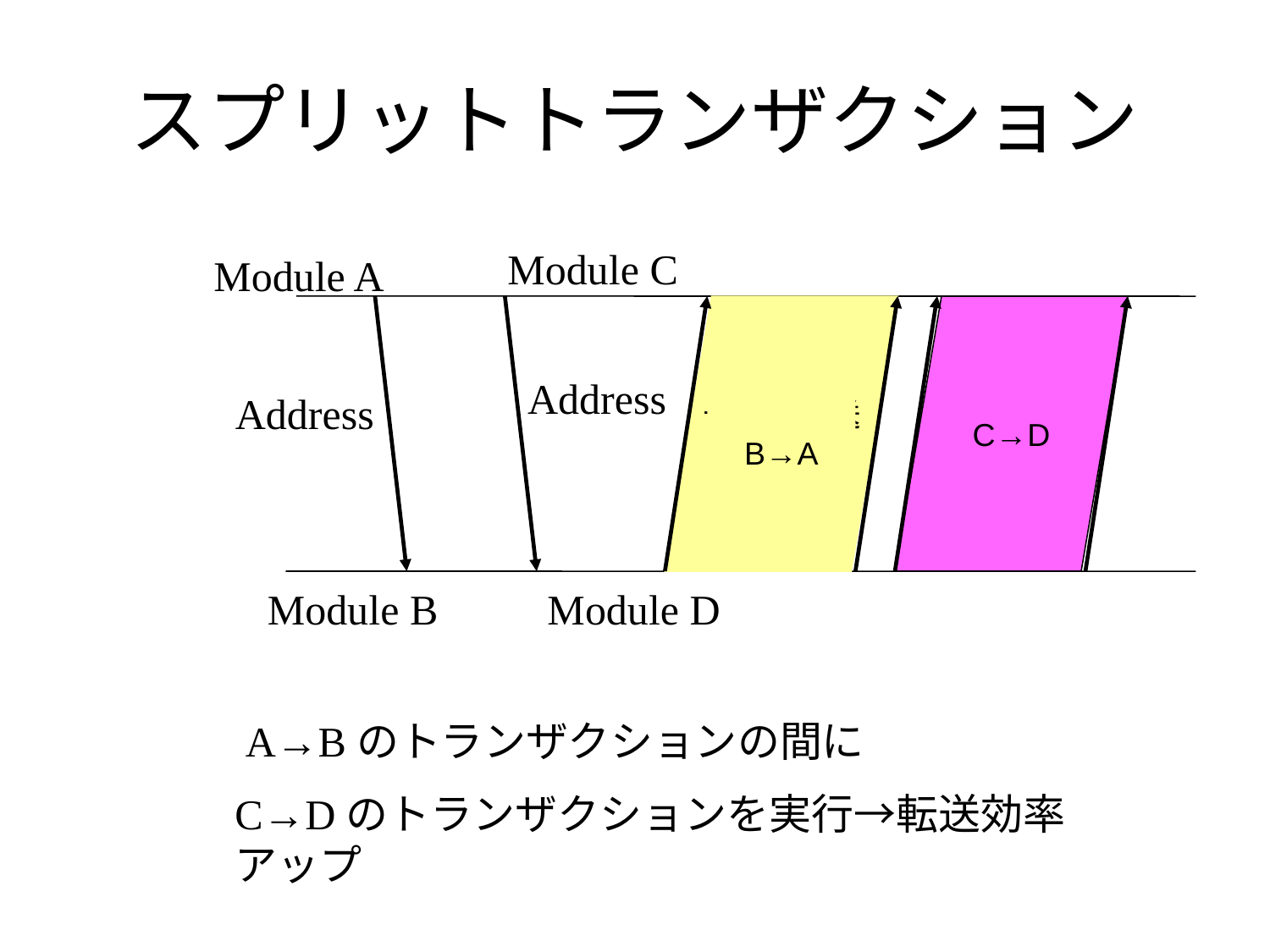

# スプリットトランザクション
Module C

Address
Module A

Address

データ転送
B→A

C→D

Module B
Module D
 A→Bのトランザクションの間に
C→Dのトランザクションを実行→転送効率アップ